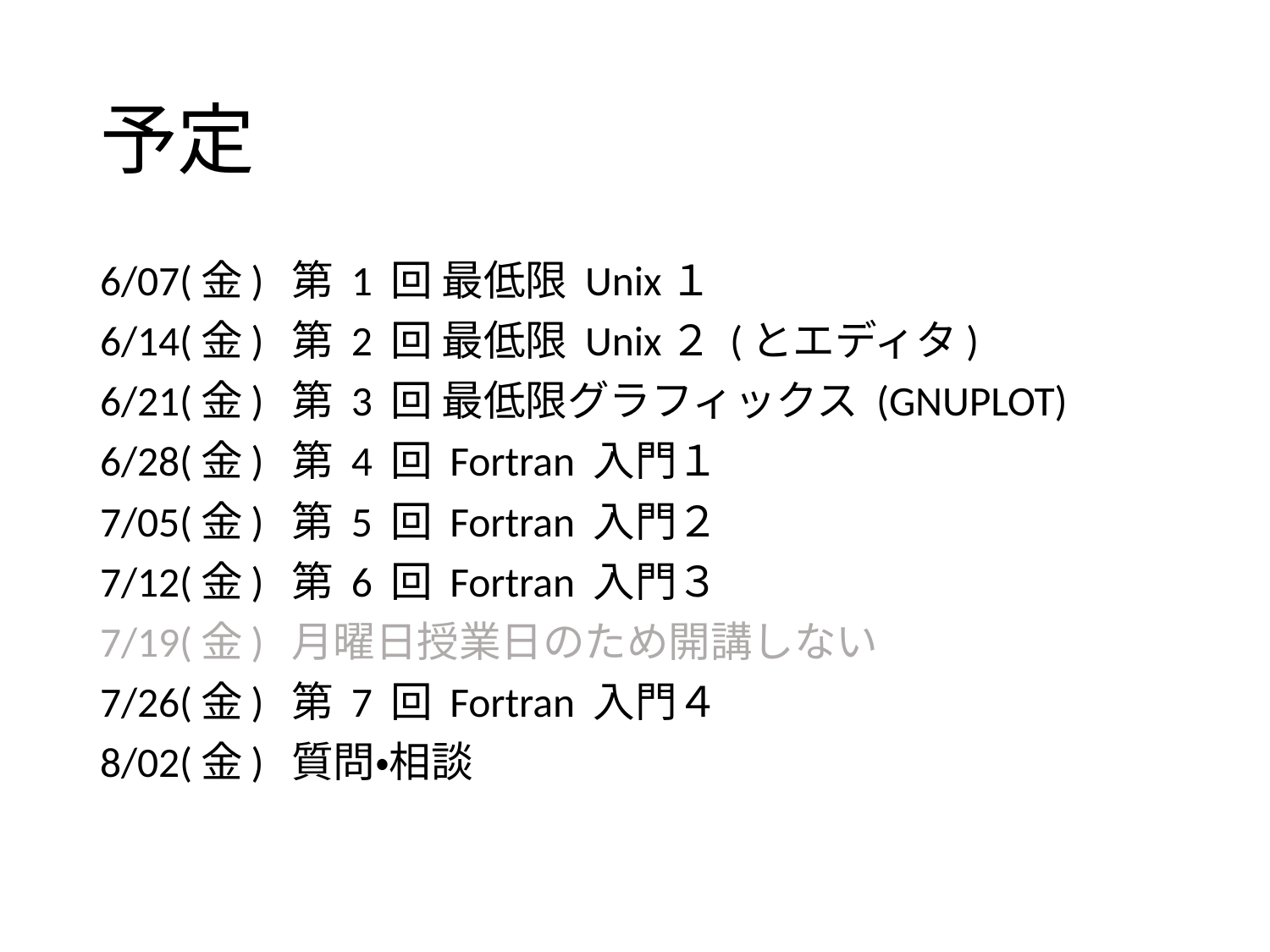

# 予定
6/07(金)  第 1 回 最低限 Unix１
6/14(金)  第 2 回 最低限 Unix２ (とエディタ)
6/21(金)  第 3 回 最低限グラフィックス (GNUPLOT)
6/28(金)  第 4 回 Fortran 入門１
7/05(金)  第 5 回 Fortran 入門２
7/12(金)  第 6 回 Fortran 入門３
7/19(金)  月曜日授業日のため開講しない
7/26(金)  第 7 回 Fortran 入門４
8/02(金)  質問・相談